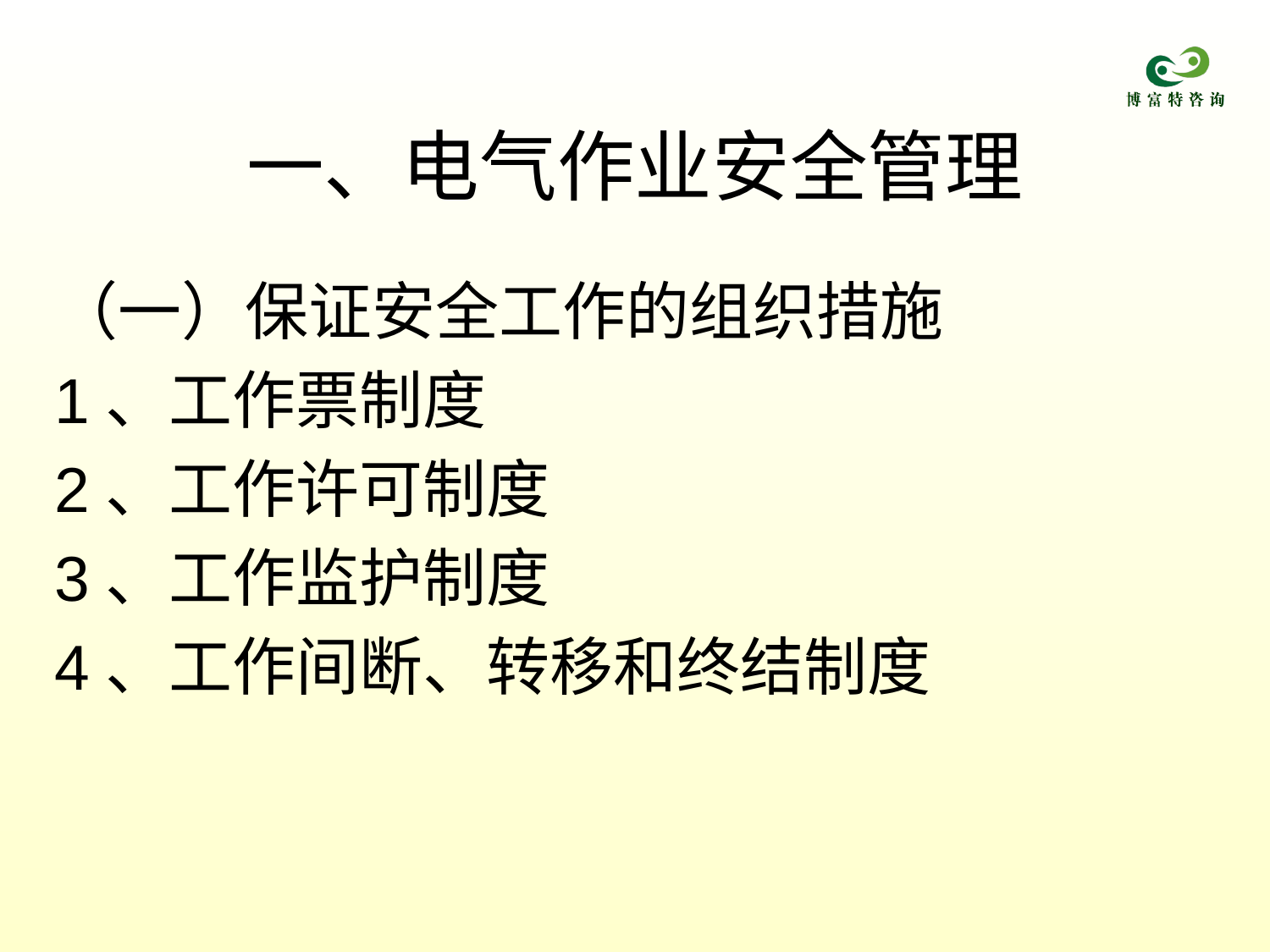

# 一、电气作业安全管理
（一）保证安全工作的组织措施
1、工作票制度
2、工作许可制度
3、工作监护制度
4、工作间断、转移和终结制度

125